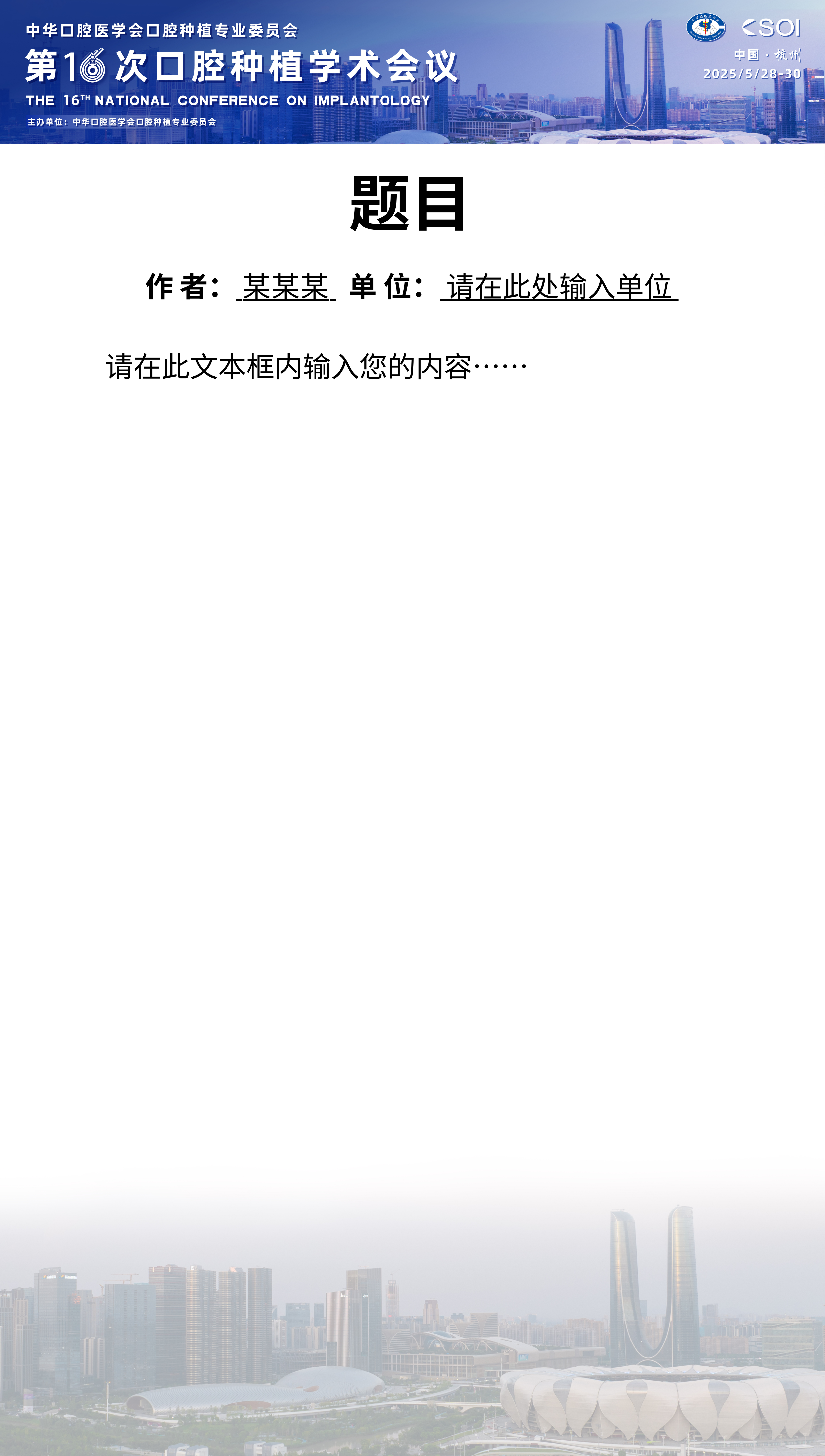

题目
作 者： 某某某   单 位： 请在此处输入单位
请在此文本框内输入您的内容……